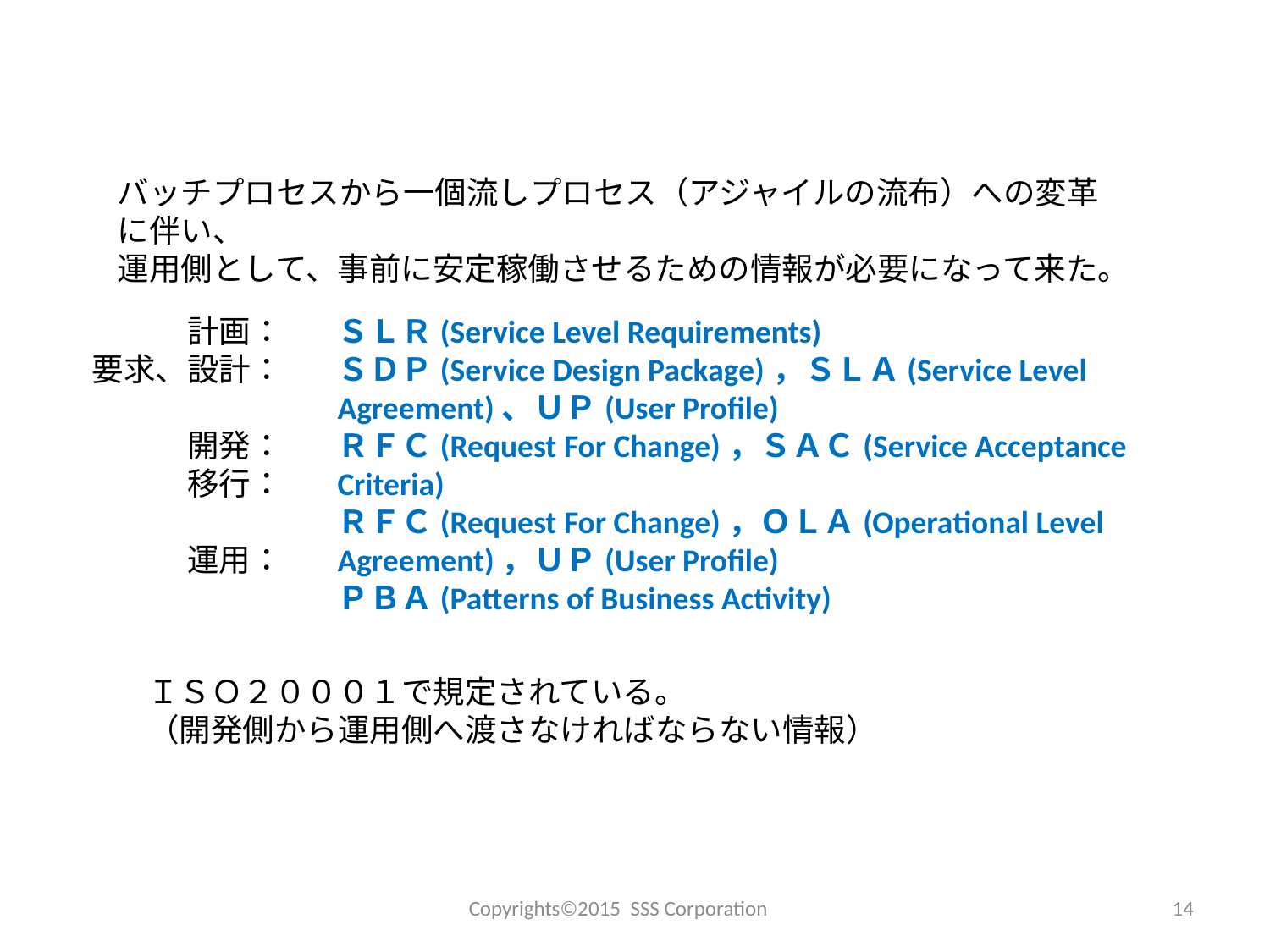

バッチプロセスから一個流しプロセス（アジャイルの流布）への変革に伴い、
運用側として、事前に安定稼働させるための情報が必要になって来た。
計画：
要求、設計：

開発：
移行：

運用：
ＳＬＲ(Service Level Requirements)
ＳＤＰ(Service Design Package)，ＳＬＡ(Service Level Agreement)、ＵＰ(User Profile)
ＲＦＣ(Request For Change)，ＳＡＣ(Service Acceptance Criteria)
ＲＦＣ(Request For Change)，ＯＬＡ(Operational Level Agreement)，ＵＰ(User Profile)
ＰＢＡ(Patterns of Business Activity)
ＩＳＯ２０００１で規定されている。
（開発側から運用側へ渡さなければならない情報）
Copyrights©2015  SSS Corporation
14